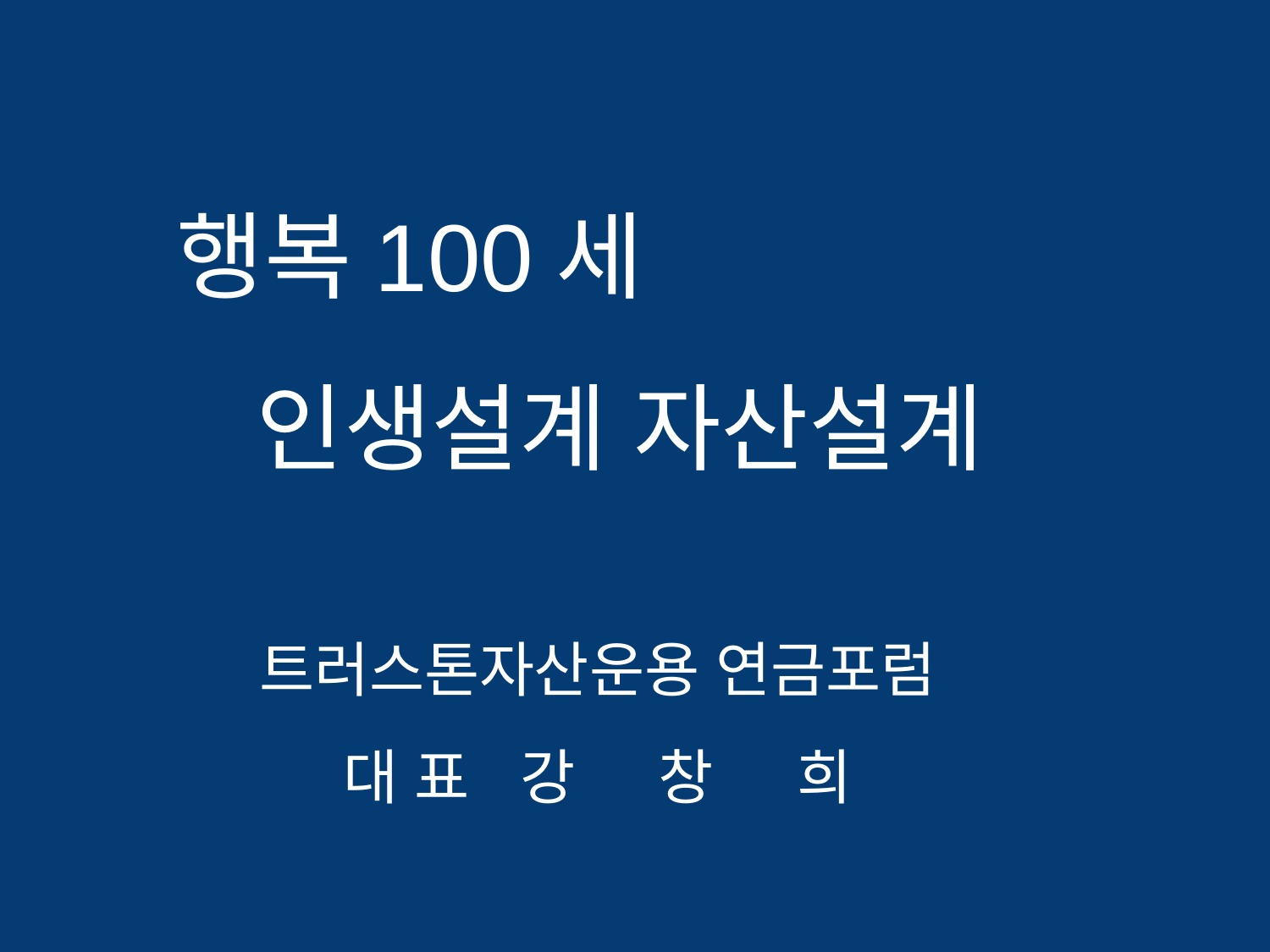

행복100세
    인생설계 자산설계
트러스톤자산운용 연금포럼
대 표   강     창     희